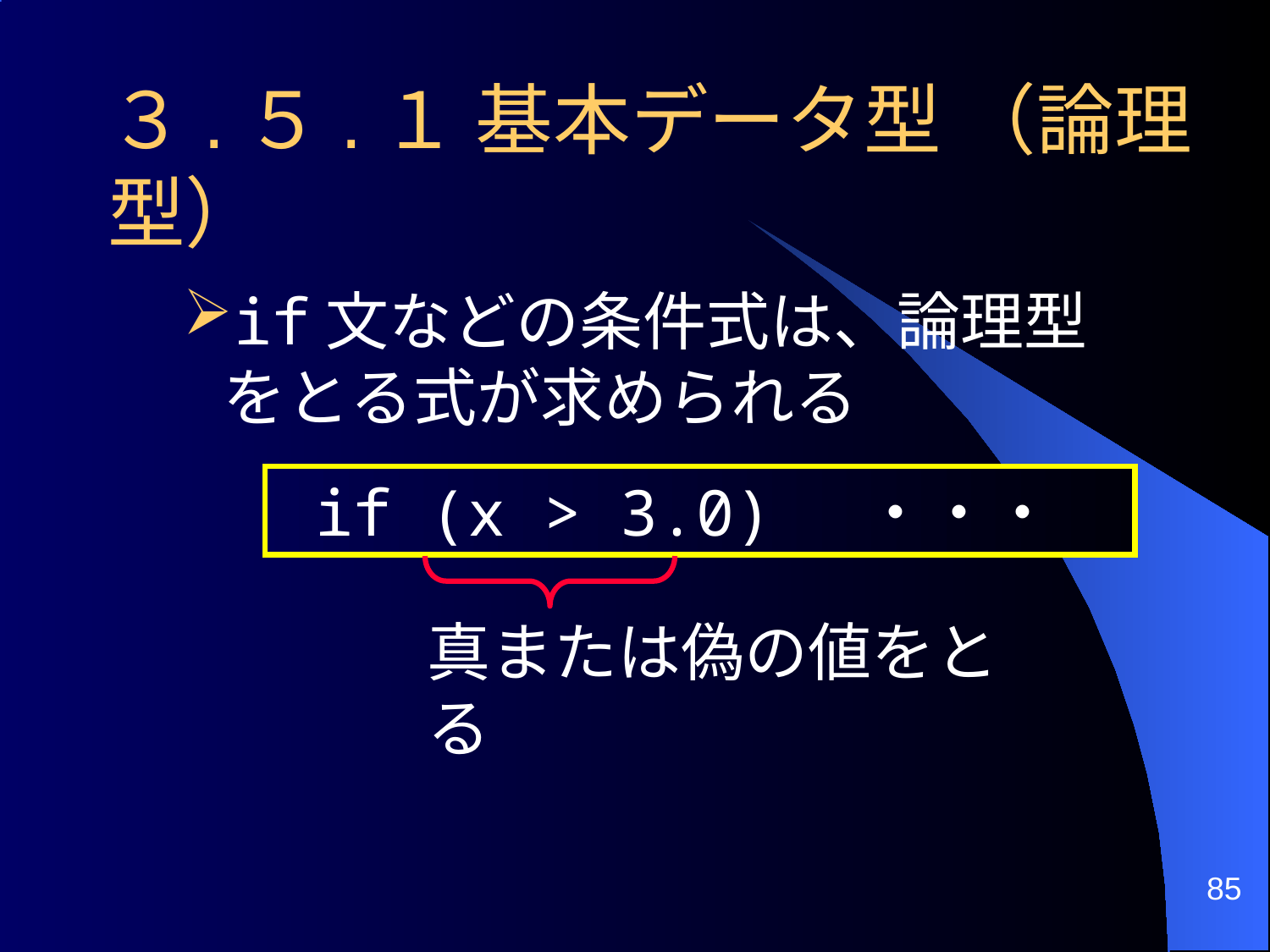

# ３.５.１ 基本データ型 （論理型）
if文などの条件式は、論理型をとる式が求められる

 if (x > 3.0)  ・・・
真または偽の値をとる
85